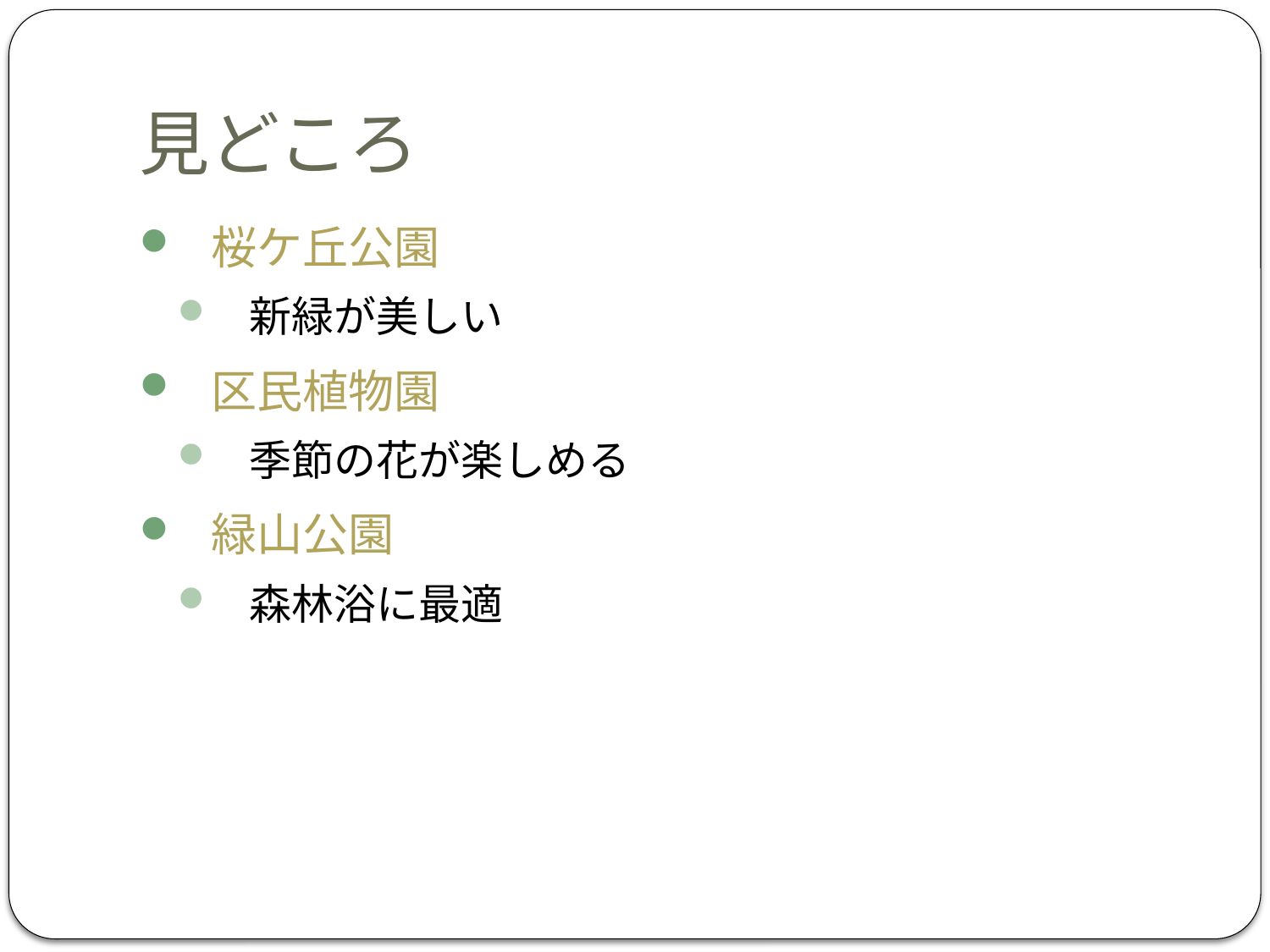

# 見どころ
桜ケ丘公園
新緑が美しい
区民植物園
季節の花が楽しめる
緑山公園
森林浴に最適